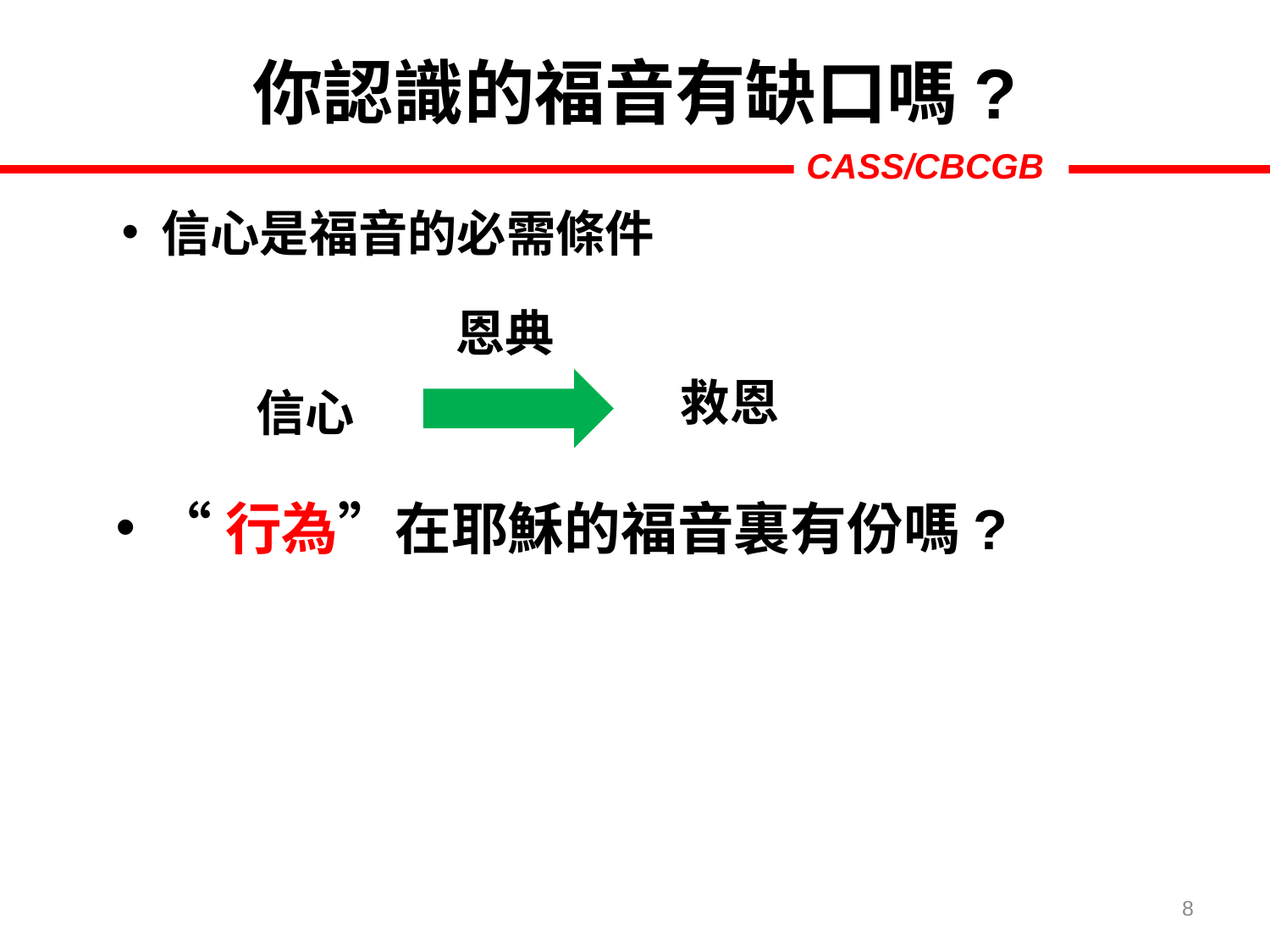

你認識的福音有缺口嗎?
CASS/CBCGB
信心是福音的必需條件
恩典

救恩
信心
“行為”在耶穌的福音裏有份嗎?
8